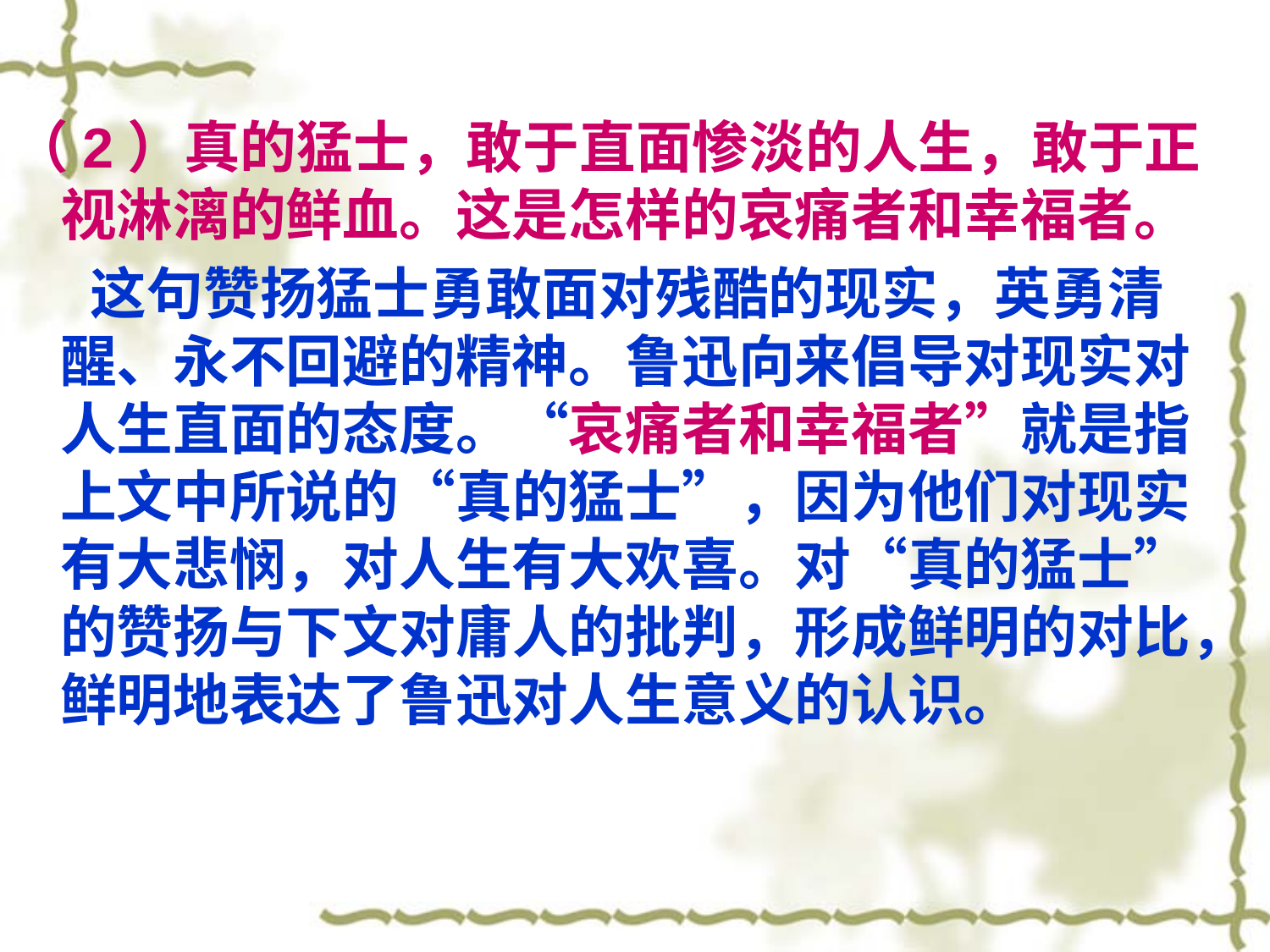

（2）真的猛士，敢于直面惨淡的人生，敢于正视淋漓的鲜血。这是怎样的哀痛者和幸福者。
     这句赞扬猛士勇敢面对残酷的现实，英勇清醒、永不回避的精神。鲁迅向来倡导对现实对人生直面的态度。“哀痛者和幸福者”就是指上文中所说的“真的猛士”，因为他们对现实有大悲悯，对人生有大欢喜。对“真的猛士”的赞扬与下文对庸人的批判，形成鲜明的对比，鲜明地表达了鲁迅对人生意义的认识。